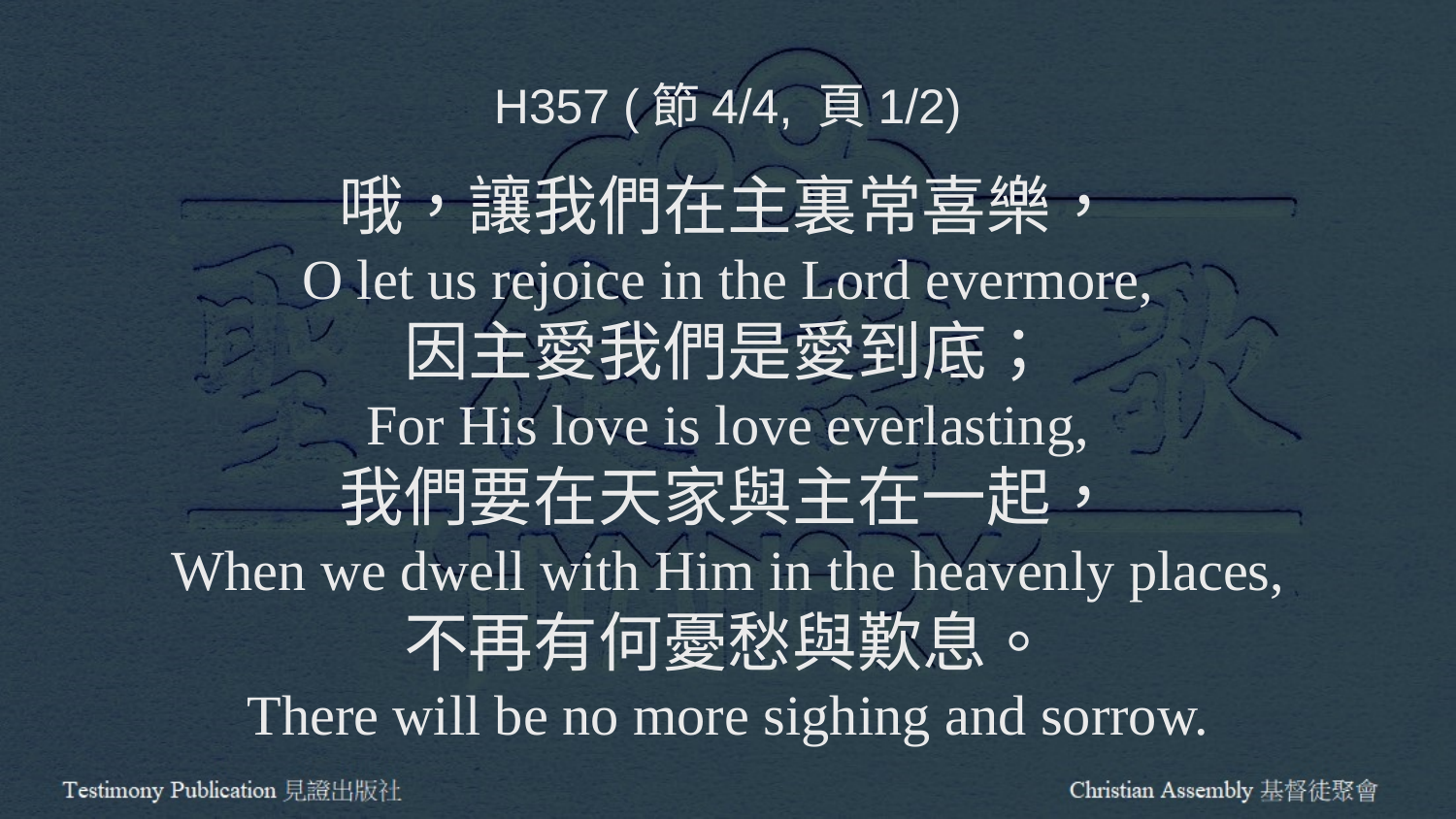

H357 (節4/4, 頁1/2)

哦，讓我們在主裏常喜樂，
O let us rejoice in the Lord evermore,
因主愛我們是愛到底；
For His love is love everlasting,
我們要在天家與主在一起，
When we dwell with Him in the heavenly places,
不再有何憂愁與歎息。
There will be no more sighing and sorrow.